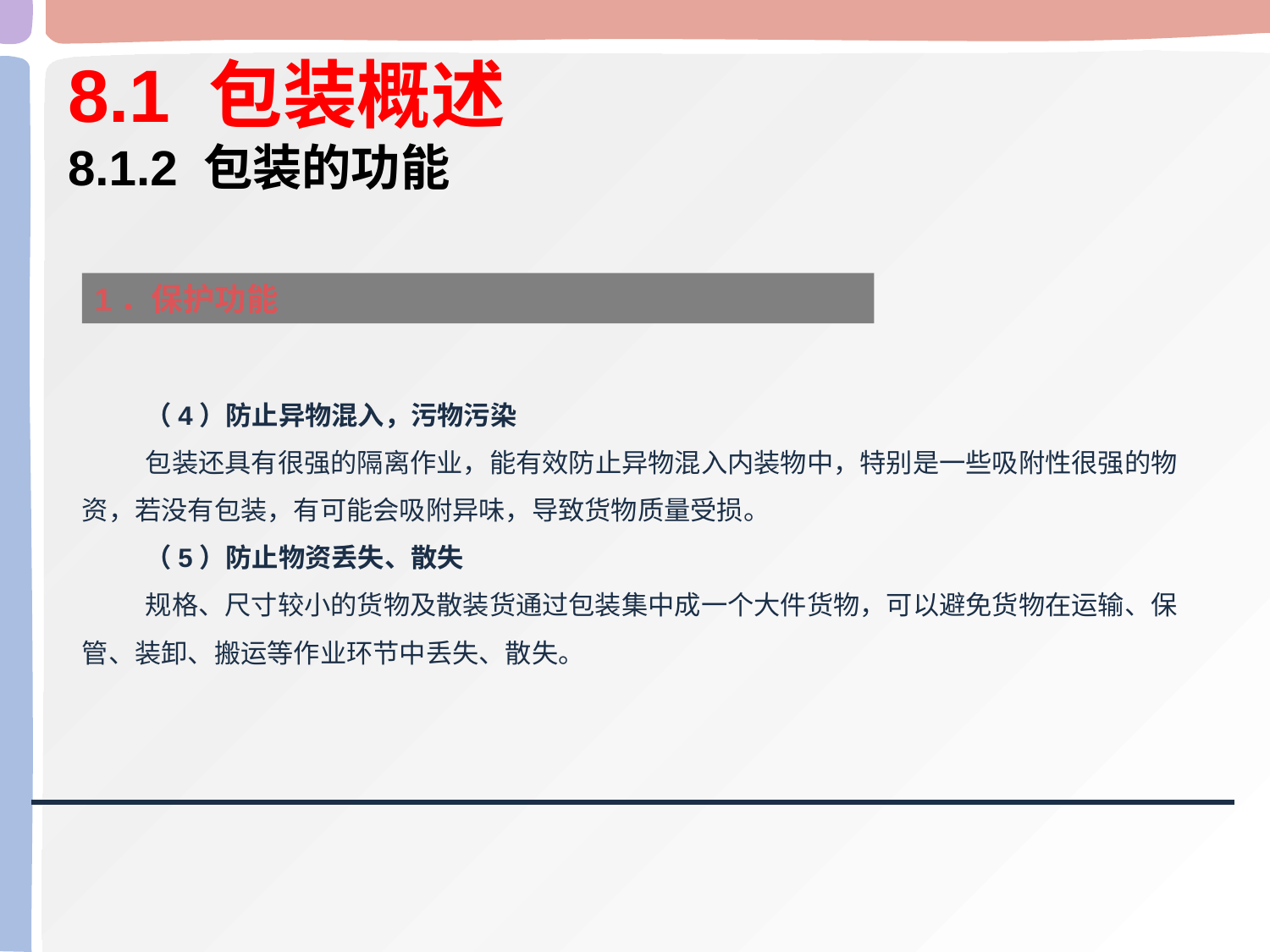

# 8.1 包装概述 8.1.2 包装的功能
1．保护功能
（4）防止异物混入，污物污染
包装还具有很强的隔离作业，能有效防止异物混入内装物中，特别是一些吸附性很强的物资，若没有包装，有可能会吸附异味，导致货物质量受损。
（5）防止物资丢失、散失
规格、尺寸较小的货物及散装货通过包装集中成一个大件货物，可以避免货物在运输、保管、装卸、搬运等作业环节中丢失、散失。